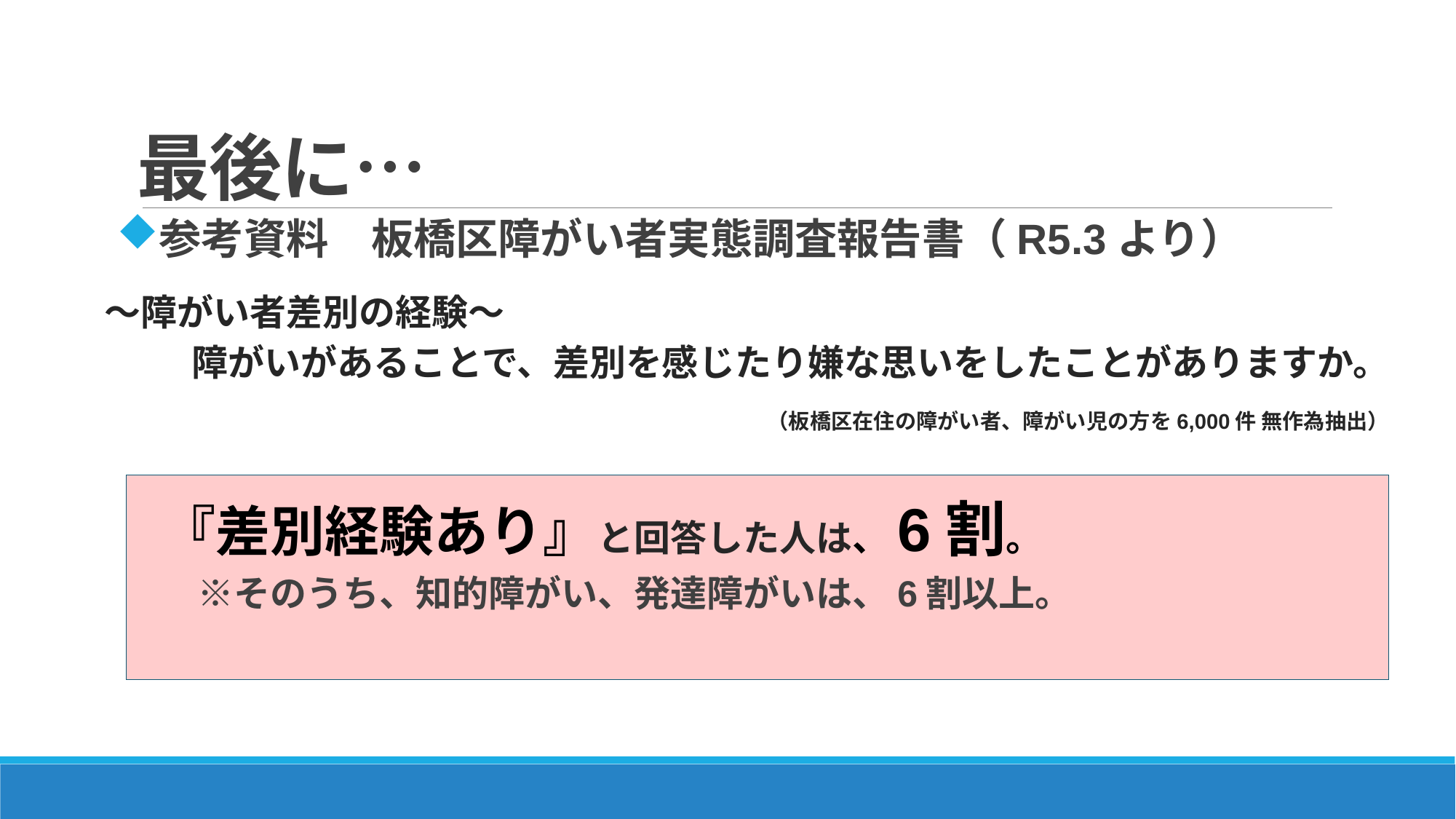

# 最後に…
参考資料　板橋区障がい者実態調査報告書（R5.3より）

～障がい者差別の経験～
　障がいがあることで、差別を感じたり嫌な思いをしたことがありますか。
（板橋区在住の障がい者、障がい児の方を6,000件 無作為抽出）
『差別経験あり』と回答した人は、6割。
　※そのうち、知的障がい、発達障がいは、6割以上。